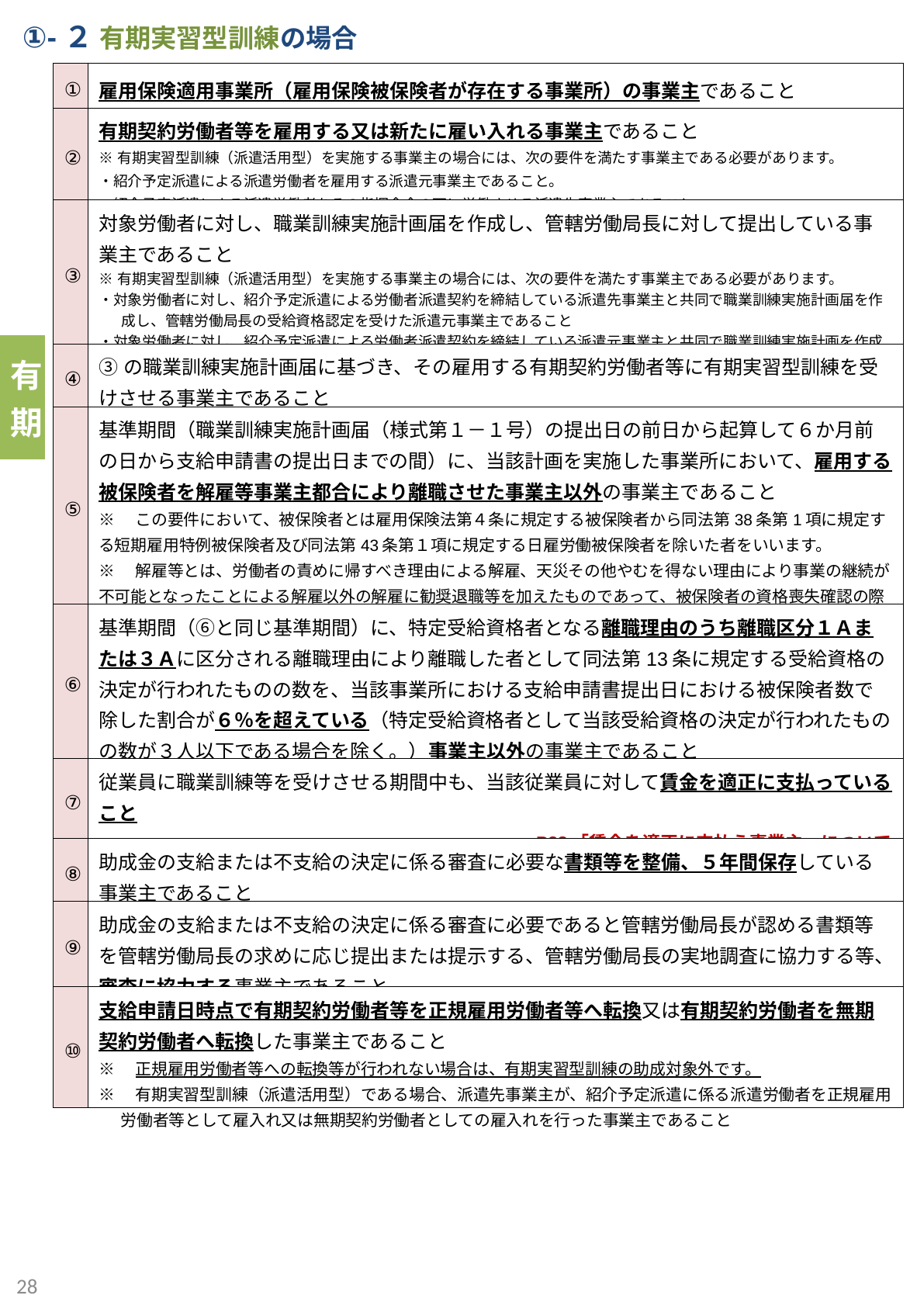

①-２ 有期実習型訓練の場合
| ① | 雇用保険適用事業所（雇用保険被保険者が存在する事業所）の事業主であること |
| --- | --- |
| ② | 有期契約労働者等を雇用する又は新たに雇い入れる事業主であること ※有期実習型訓練（派遣活用型）を実施する事業主の場合には、次の要件を満たす事業主である必要があります。 ・紹介予定派遣による派遣労働者を雇用する派遣元事業主であること。 ・紹介予定派遣による派遣労働者をその指揮命令の下に労働させる派遣先事業主であること。 |
| ③ | 対象労働者に対し、職業訓練実施計画届を作成し、管轄労働局長に対して提出している事業主であること ※有期実習型訓練（派遣活用型）を実施する事業主の場合には、次の要件を満たす事業主である必要があります。 ・対象労働者に対し、紹介予定派遣による労働者派遣契約を締結している派遣先事業主と共同で職業訓練実施計画届を作成し、管轄労働局長の受給資格認定を受けた派遣元事業主であること ・対象労働者に対し、紹介予定派遣による労働者派遣契約を締結している派遣元事業主と共同で職業訓練実施計画を作成し、管轄労働局長の受給資格認定を受けた派遣先事業主であること |
| ④ | ③の職業訓練実施計画届に基づき、その雇用する有期契約労働者等に有期実習型訓練を受けさせる事業主であること |
| ⑤ | 基準期間（職業訓練実施計画届（様式第１－１号）の提出日の前日から起算して６か月前の日から支給申請書の提出日までの間）に、当該計画を実施した事業所において、雇用する被保険者を解雇等事業主都合により離職させた事業主以外の事業主であること ※　この要件において、被保険者とは雇用保険法第４条に規定する被保険者から同法第38条第1項に規定する短期雇用特例被保険者及び同法第43条第１項に規定する日雇労働被保険者を除いた者をいいます。 ※　解雇等とは、労働者の責めに帰すべき理由による解雇、天災その他やむを得ない理由により事業の継続が不可能となったことによる解雇以外の解雇に勧奨退職等を加えたものであって、被保険者の資格喪失確認の際に喪失原因が「３」と判断されるものであること |
| ⑥ | 基準期間（⑥と同じ基準期間）に、特定受給資格者となる離職理由のうち離職区分１Ａまたは３Ａに区分される離職理由により離職した者として同法第13条に規定する受給資格の決定が行われたものの数を、当該事業所における支給申請書提出日における被保険者数で除した割合が６％を超えている（特定受給資格者として当該受給資格の決定が行われたものの数が３人以下である場合を除く。）事業主以外の事業主であること ※　特定受給資格者とは、雇用保険法第23条第１項に規定する特定受給資格者をいいます。 |
| ⑦ | 従業員に職業訓練等を受けさせる期間中も、当該従業員に対して賃金を適正に支払っていること ⇒P28「賃金を適正に支払う事業主」について |
| ⑧ | 助成金の支給または不支給の決定に係る審査に必要な書類等を整備、５年間保存している事業主であること |
| ⑨ | 助成金の支給または不支給の決定に係る審査に必要であると管轄労働局長が認める書類等を管轄労働局長の求めに応じ提出または提示する、管轄労働局長の実地調査に協力する等、審査に協力する事業主であること |
| ⑩ | 支給申請日時点で有期契約労働者等を正規雇用労働者等へ転換又は有期契約労働者を無期契約労働者へ転換した事業主であること ※　正規雇用労働者等への転換等が行われない場合は、有期実習型訓練の助成対象外です。 ※　有期実習型訓練（派遣活用型）である場合、派遣先事業主が、紹介予定派遣に係る派遣労働者を正規雇用労働者等として雇入れ又は無期契約労働者としての雇入れを行った事業主であること |
| 育成 |
| --- |
| 認定 |
| 有期 |
28